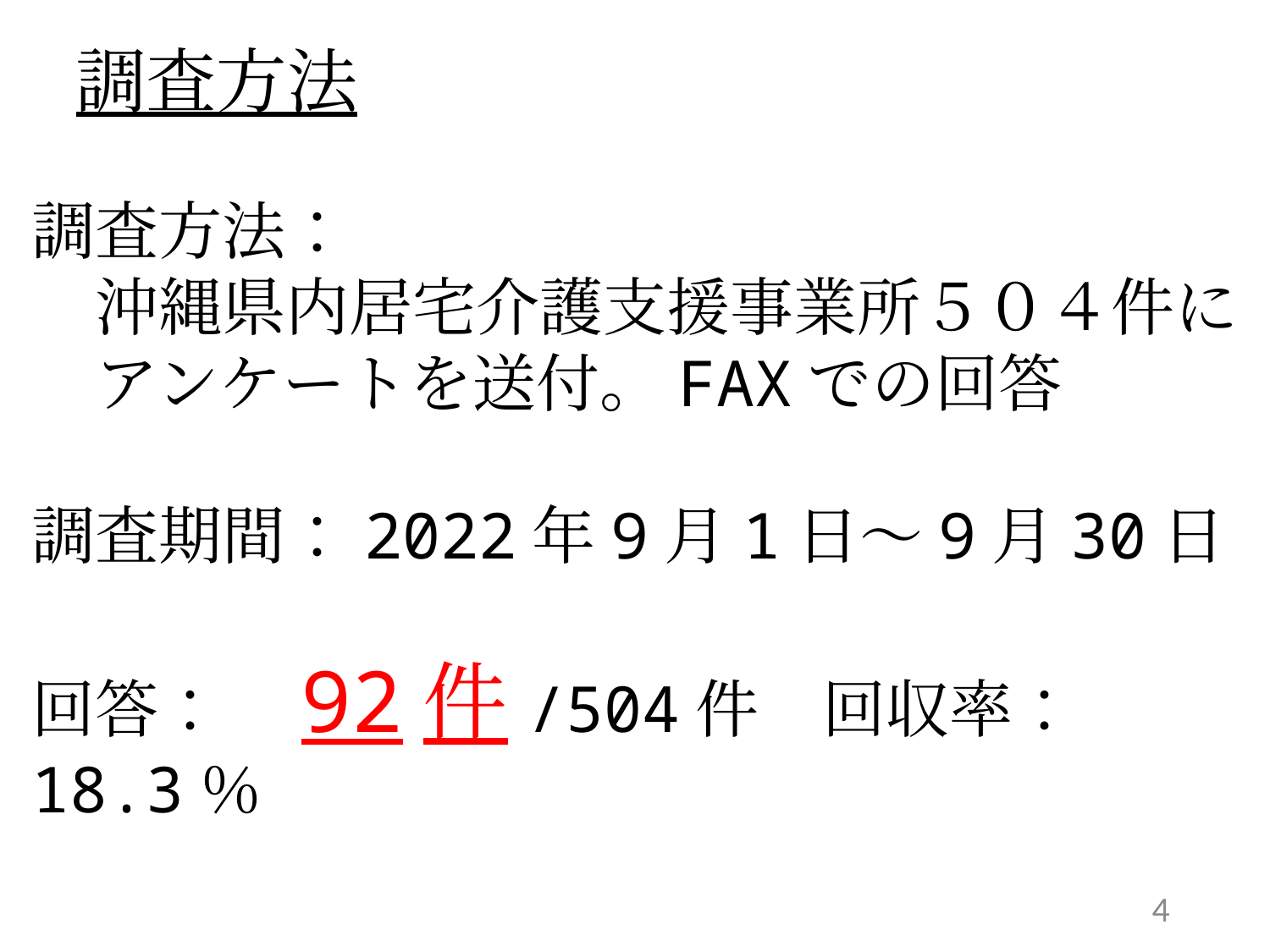

# 調査方法
調査方法：
　沖縄県内居宅介護支援事業所５０４件に
　アンケートを送付。FAXでの回答

調査期間：2022年9月1日～9月30日

回答：　92件/504件　回収率：18.3％

4